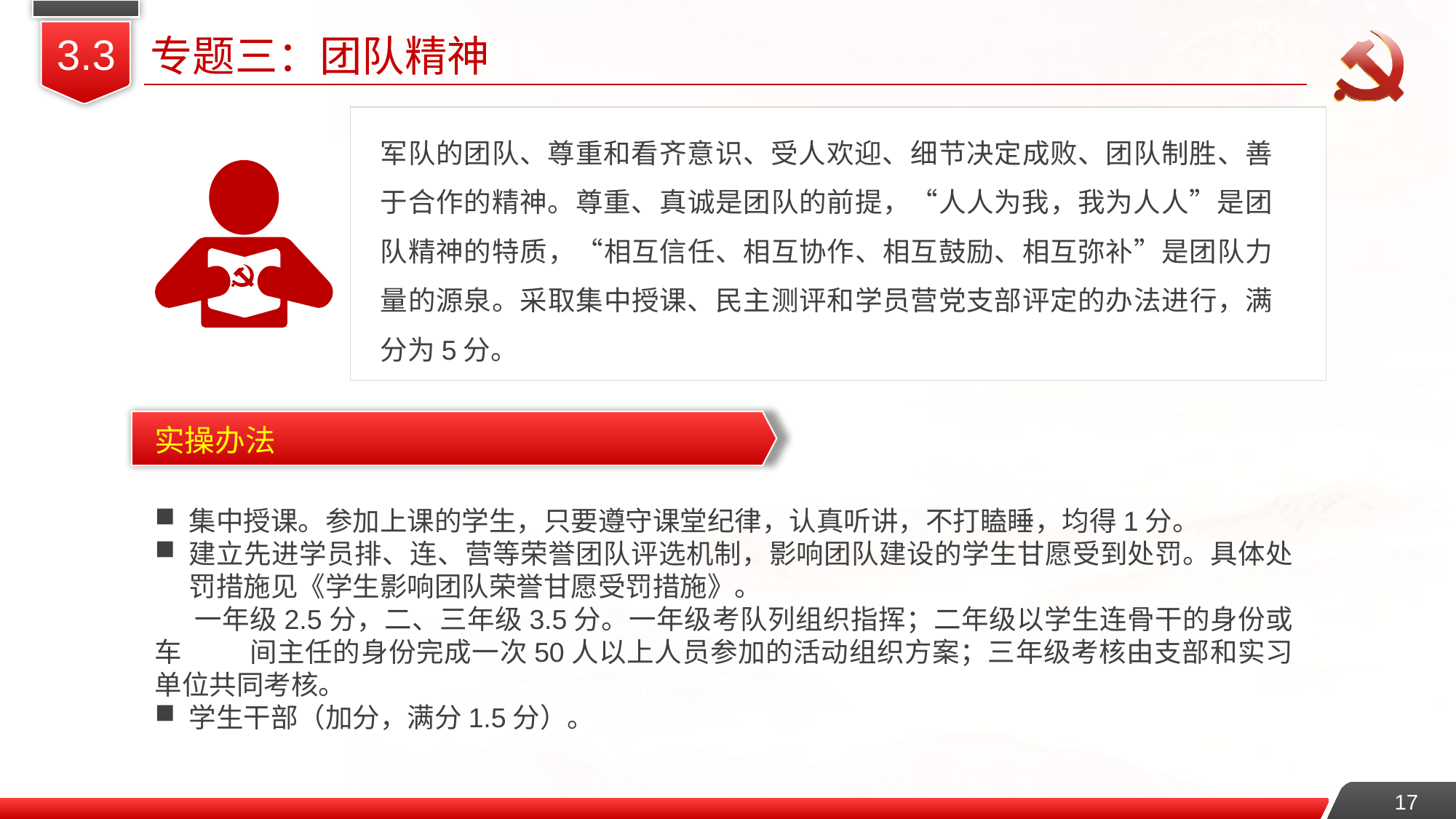

3.3
专题三：团队精神

军队的团队、尊重和看齐意识、受人欢迎、细节决定成败、团队制胜、善于合作的精神。尊重、真诚是团队的前提，“人人为我，我为人人”是团队精神的特质，“相互信任、相互协作、相互鼓励、相互弥补”是团队力量的源泉。采取集中授课、民主测评和学员营党支部评定的办法进行，满分为5分。

实操办法
集中授课。参加上课的学生，只要遵守课堂纪律，认真听讲，不打瞌睡，均得1分。
建立先进学员排、连、营等荣誉团队评选机制，影响团队建设的学生甘愿受到处罚。具体处罚措施见《学生影响团队荣誉甘愿受罚措施》。
     一年级2.5分，二、三年级3.5分。一年级考队列组织指挥；二年级以学生连骨干的身份或车          间主任的身份完成一次50人以上人员参加的活动组织方案；三年级考核由支部和实习单位共同考核。
学生干部（加分，满分1.5分）。